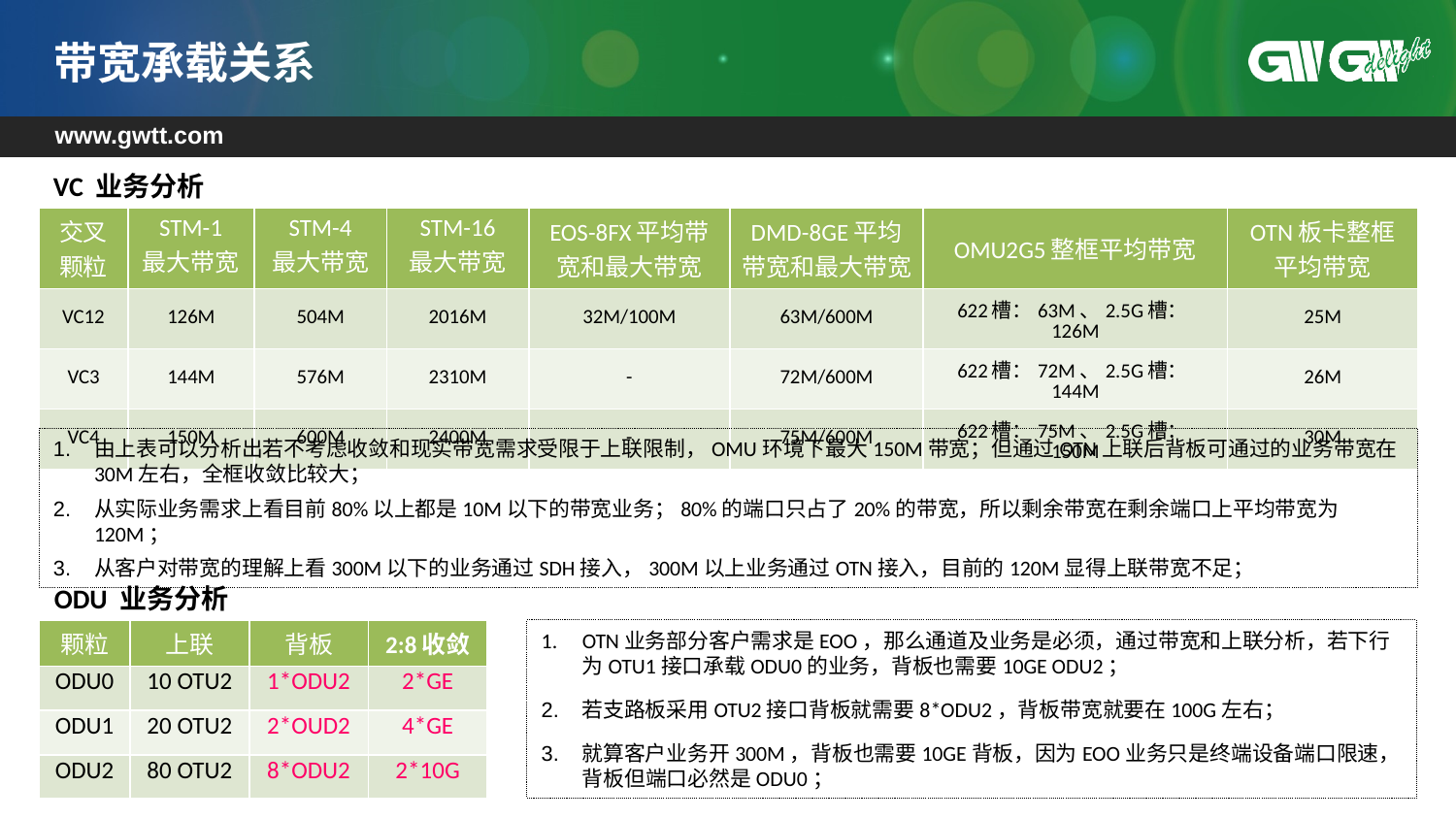

# 带宽承载关系
VC 业务分析
| 交叉颗粒 | STM-1 最大带宽 | STM-4 最大带宽 | STM-16 最大带宽 | EOS-8FX平均带宽和最大带宽 | DMD-8GE平均带宽和最大带宽 | OMU2G5整框平均带宽 | OTN板卡整框平均带宽 |
| --- | --- | --- | --- | --- | --- | --- | --- |
| VC12 | 126M | 504M | 2016M | 32M/100M | 63M/600M | 622槽：63M、2.5G槽：126M | 25M |
| VC3 | 144M | 576M | 2310M | - | 72M/600M | 622槽：72M、2.5G槽：144M | 26M |
| VC4 | 150M | 600M | 2400M | - | 75M/600M | 622槽：75M、2.5G槽：150M | 30M |
由上表可以分析出若不考虑收敛和现实带宽需求受限于上联限制，OMU环境下最大150M带宽；但通过OTN上联后背板可通过的业务带宽在30M左右，全框收敛比较大；
从实际业务需求上看目前80%以上都是10M以下的带宽业务；80%的端口只占了20%的带宽，所以剩余带宽在剩余端口上平均带宽为120M；
从客户对带宽的理解上看300M以下的业务通过SDH接入，300M以上业务通过OTN接入，目前的120M显得上联带宽不足；
ODU 业务分析
| 颗粒 | 上联 | 背板 | 2:8收敛 |
| --- | --- | --- | --- |
| ODU0 | 10 OTU2 | 1\*ODU2 | 2\*GE |
| ODU1 | 20 OTU2 | 2\*OUD2 | 4\*GE |
| ODU2 | 80 OTU2 | 8\*ODU2 | 2\*10G |
OTN业务部分客户需求是EOO，那么通道及业务是必须，通过带宽和上联分析，若下行为OTU1接口承载ODU0的业务，背板也需要10GE ODU2；
若支路板采用OTU2接口背板就需要8*ODU2，背板带宽就要在100G左右；
就算客户业务开300M，背板也需要10GE背板，因为EOO业务只是终端设备端口限速，背板但端口必然是ODU0；